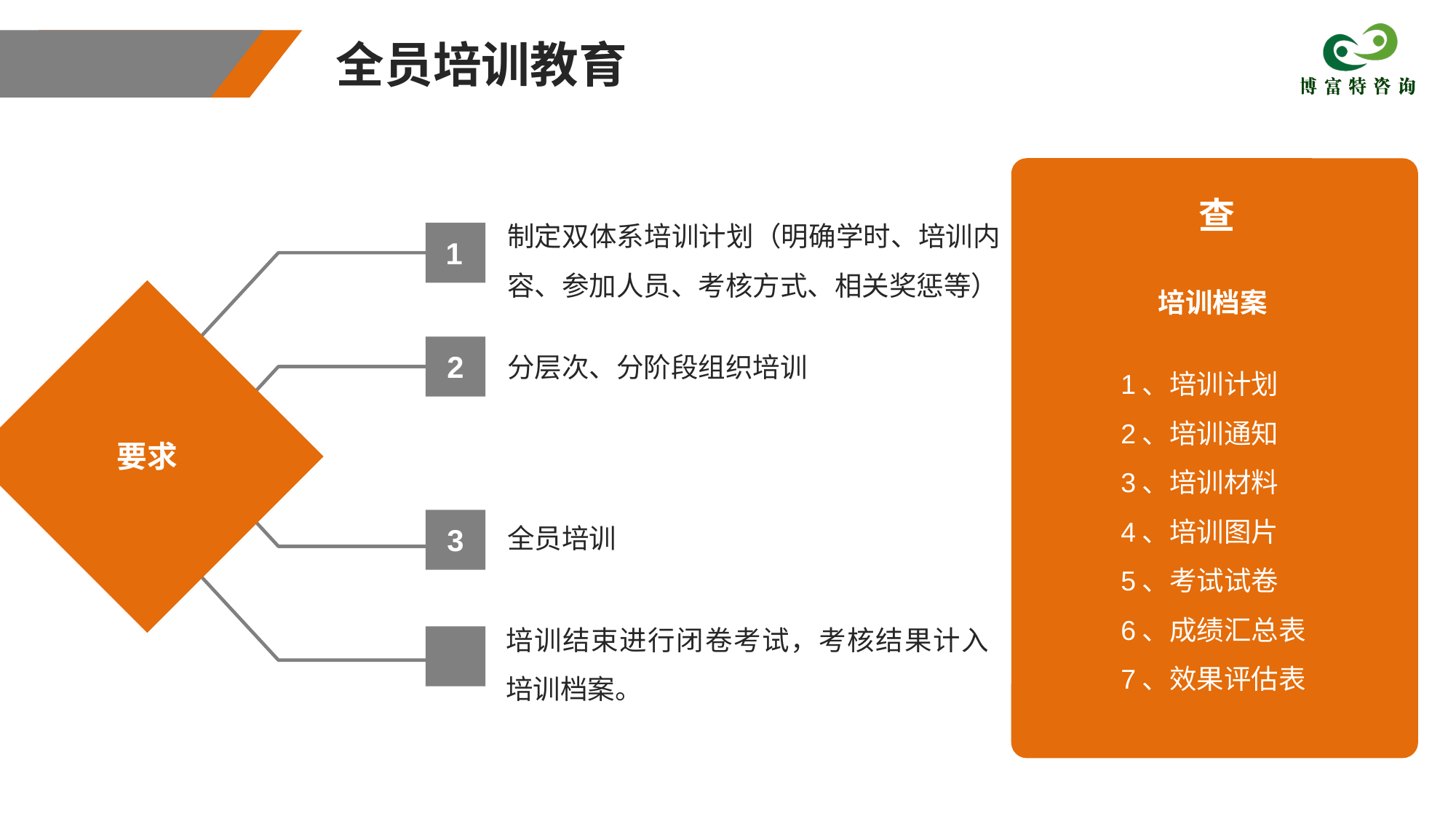

全员培训教育

查
制定双体系培训计划（明确学时、培训内容、参加人员、考核方式、相关奖惩等）

1

培训档案

2
分层次、分阶段组织培训
1、培训计划
2、培训通知
3、培训材料
4、培训图片
5、考试试卷
6、成绩汇总表
7、效果评估表

要求

3
全员培训

培训结束进行闭卷考试，考核结果计入培训档案。